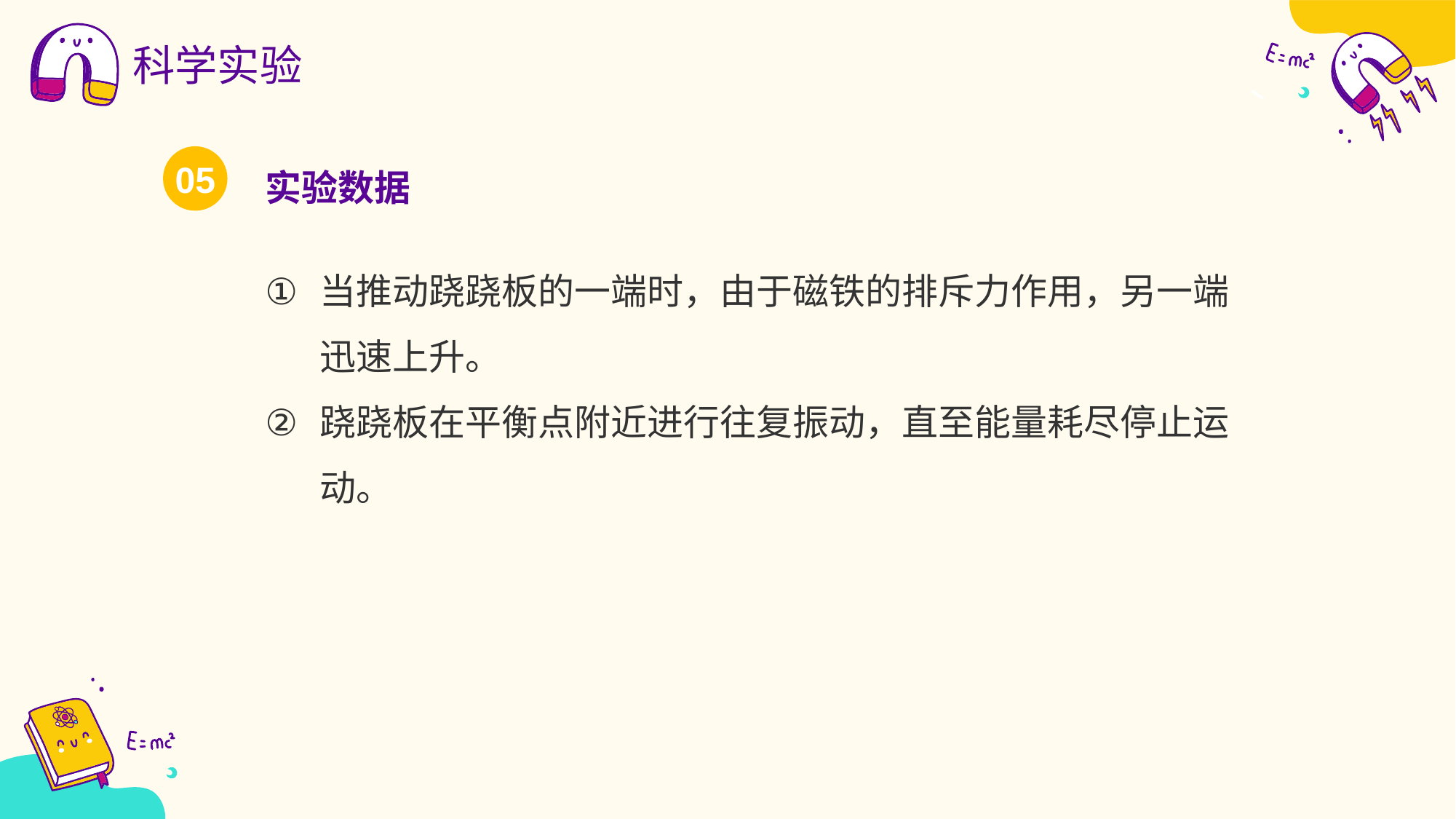

科学实验
实验数据
05
当推动跷跷板的一端时，由于磁铁的排斥力作用，另一端迅速上升。
跷跷板在平衡点附近进行往复振动，直至能量耗尽停止运动。